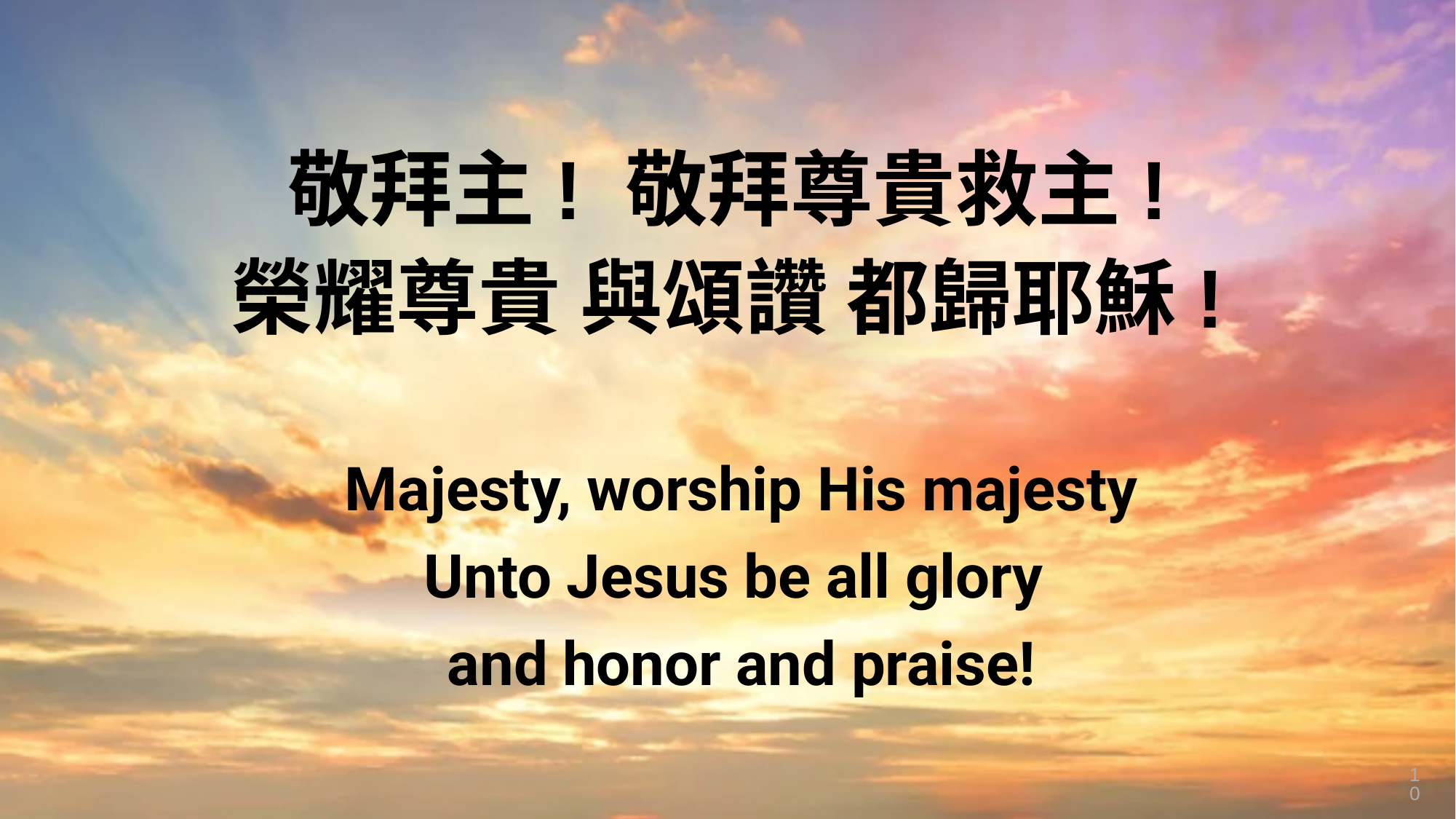

敬拜主! 敬拜尊貴救主!
榮耀尊貴 與頌讚 都歸耶穌!
Majesty, worship His majesty
Unto Jesus be all glory
and honor and praise!
10